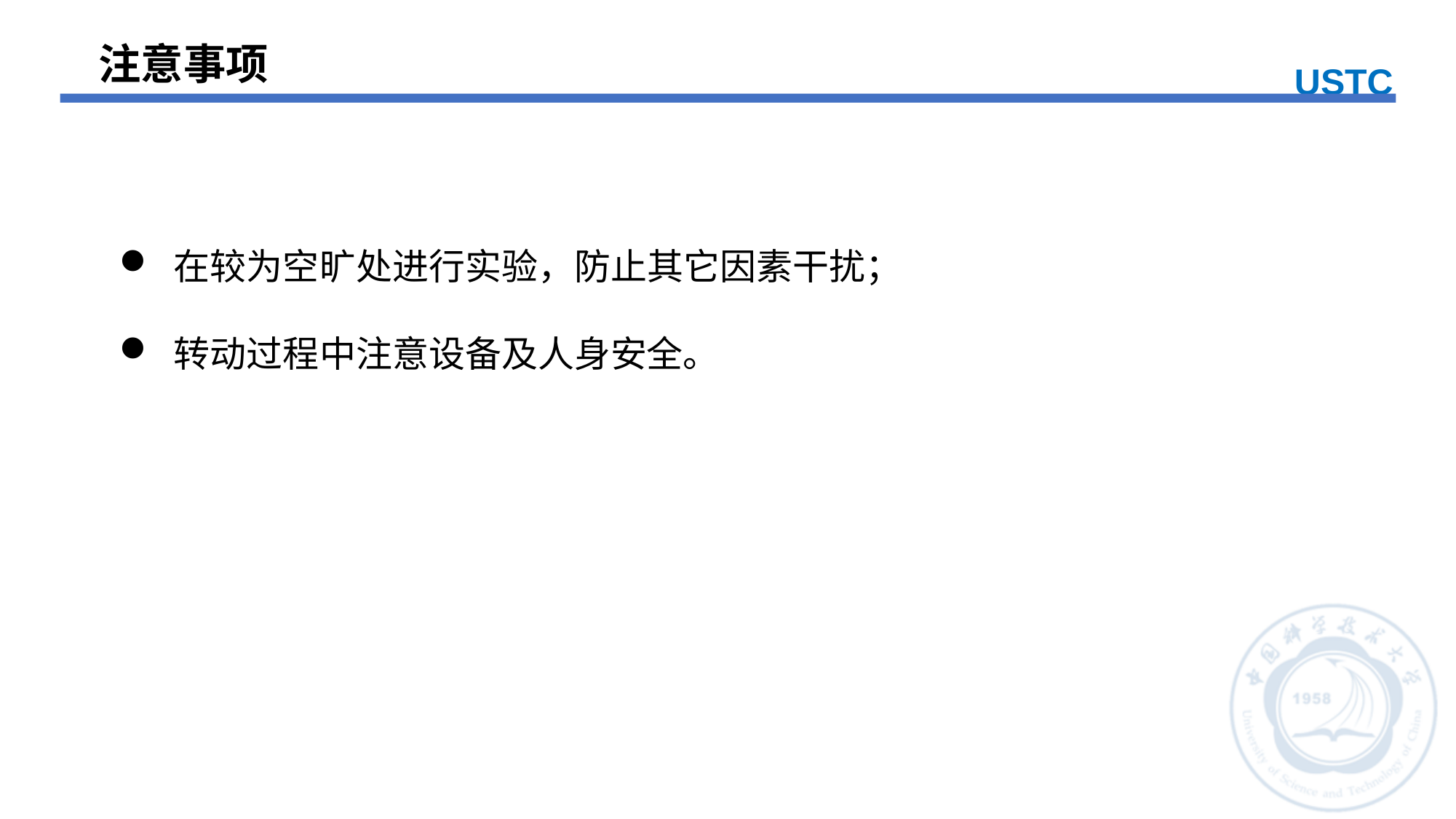

注意事项
USTC

在较为空旷处进行实验，防止其它因素干扰；
转动过程中注意设备及人身安全。